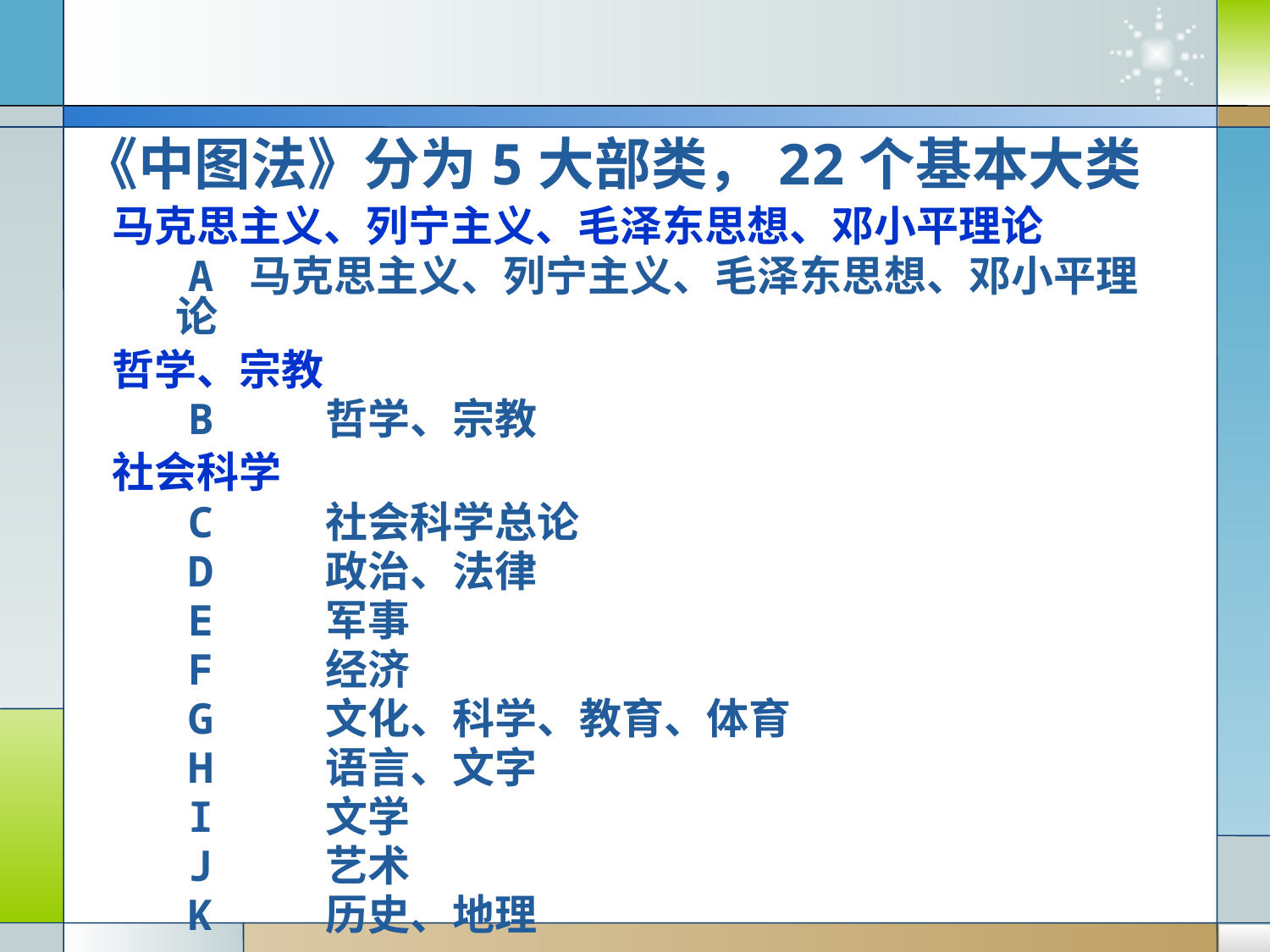

《中图法》分为5大部类，22个基本大类
马克思主义、列宁主义、毛泽东思想、邓小平理论
   A 马克思主义、列宁主义、毛泽东思想、邓小平理论
哲学、宗教
   B    哲学、宗教
社会科学
   C    社会科学总论
   D    政治、法律
   E    军事
   F    经济
   G    文化、科学、教育、体育
   H    语言、文字
   I    文学
   J    艺术
   K    历史、地理